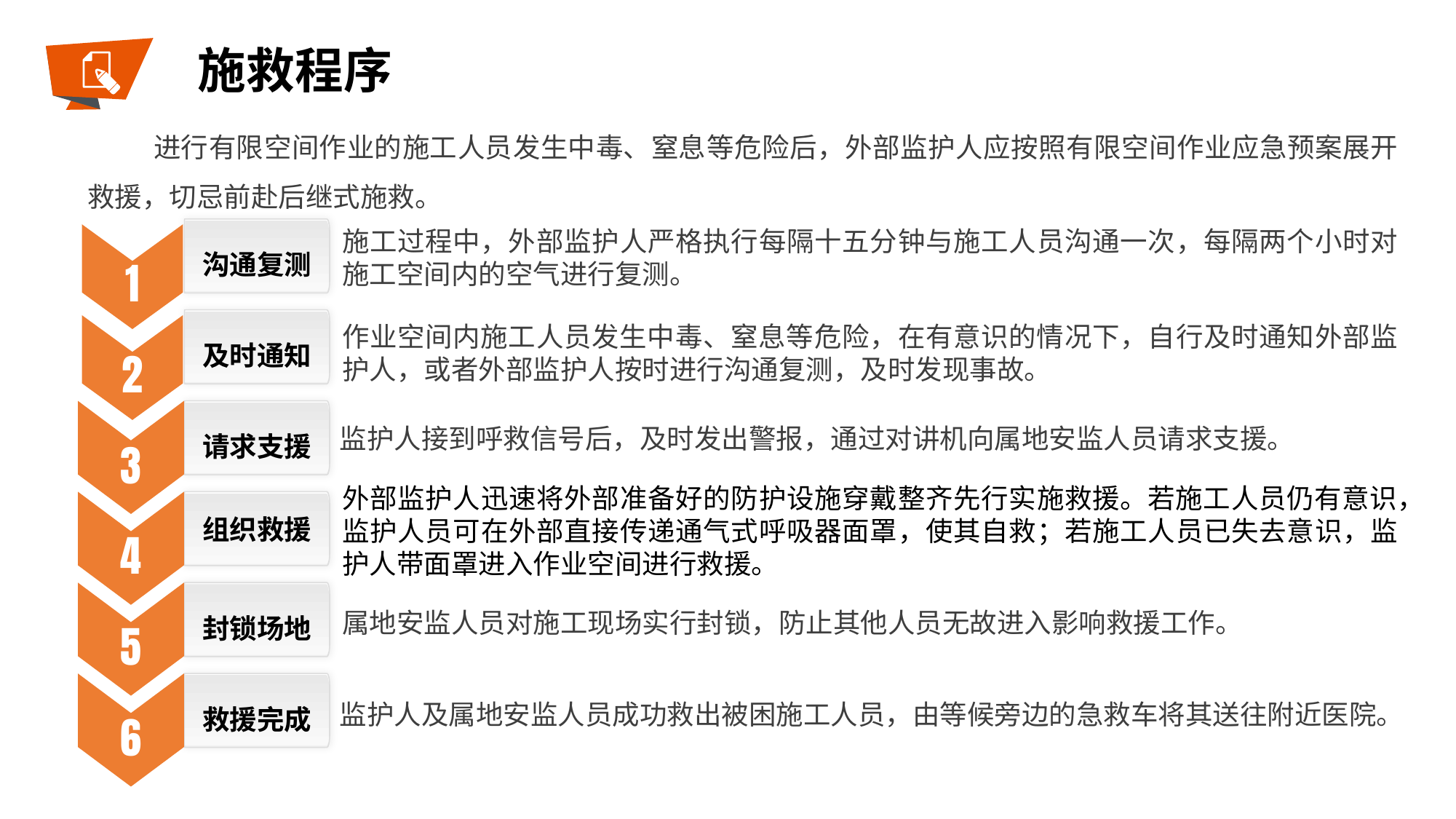

施救程序

         进行有限空间作业的施工人员发生中毒、窒息等危险后，外部监护人应按照有限空间作业应急预案展开救援，切忌前赴后继式施救。
施工过程中，外部监护人严格执行每隔十五分钟与施工人员沟通一次，每隔两个小时对施工空间内的空气进行复测。

沟通复测
1

及时通知
作业空间内施工人员发生中毒、窒息等危险，在有意识的情况下，自行及时通知外部监护人，或者外部监护人按时进行沟通复测，及时发现事故。
2

3

请求支援
监护人接到呼救信号后，及时发出警报，通过对讲机向属地安监人员请求支援。
外部监护人迅速将外部准备好的防护设施穿戴整齐先行实施救援。若施工人员仍有意识，监护人员可在外部直接传递通气式呼吸器面罩，使其自救；若施工人员已失去意识，监护人带面罩进入作业空间进行救援。

4

组织救援

5

封锁场地
属地安监人员对施工现场实行封锁，防止其他人员无故进入影响救援工作。

6

救援完成
监护人及属地安监人员成功救出被困施工人员，由等候旁边的急救车将其送往附近医院。